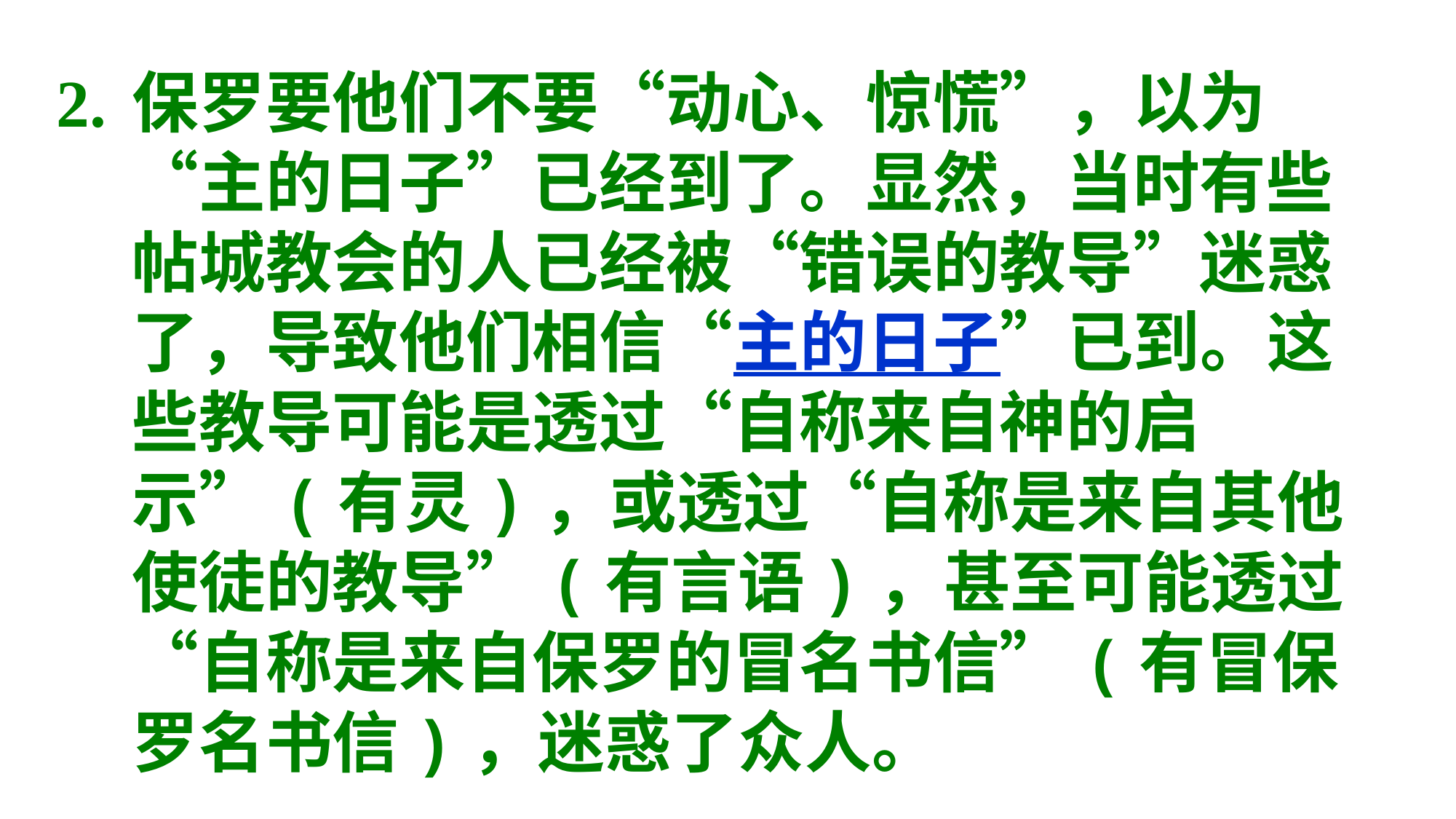

2.	保罗要他们不要“动心、惊慌”，以为“主的日子”已经到了。显然，当时有些帖城教会的人已经被“错误的教导”迷惑了，导致他们相信“主的日子”已到。这些教导可能是透过“自称来自神的启示”(有灵)，或透过“自称是来自其他使徒的教导”(有言语)，甚至可能透过“自称是来自保罗的冒名书信”(有冒保罗名书信)，迷惑了众人。